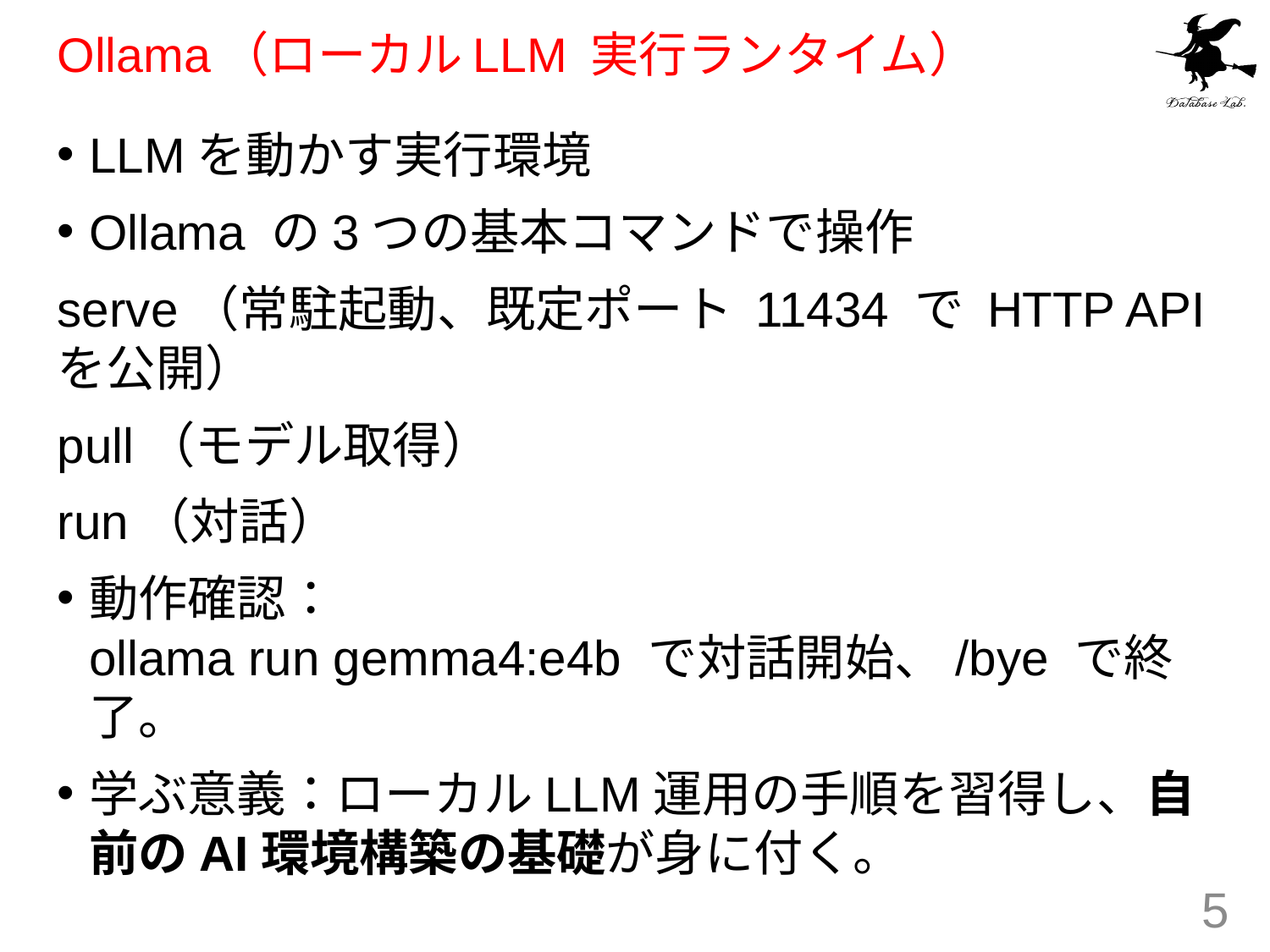

# Ollama（ローカルLLM 実行ランタイム）
LLMを動かす実行環境
Ollama の3つの基本コマンドで操作
serve（常駐起動、既定ポート 11434 で HTTP API を公開）
pull（モデル取得）
run（対話）
動作確認：
ollama run gemma4:e4b で対話開始、/bye で終了。
学ぶ意義：ローカルLLM運用の手順を習得し、自前のAI環境構築の基礎が身に付く。
5